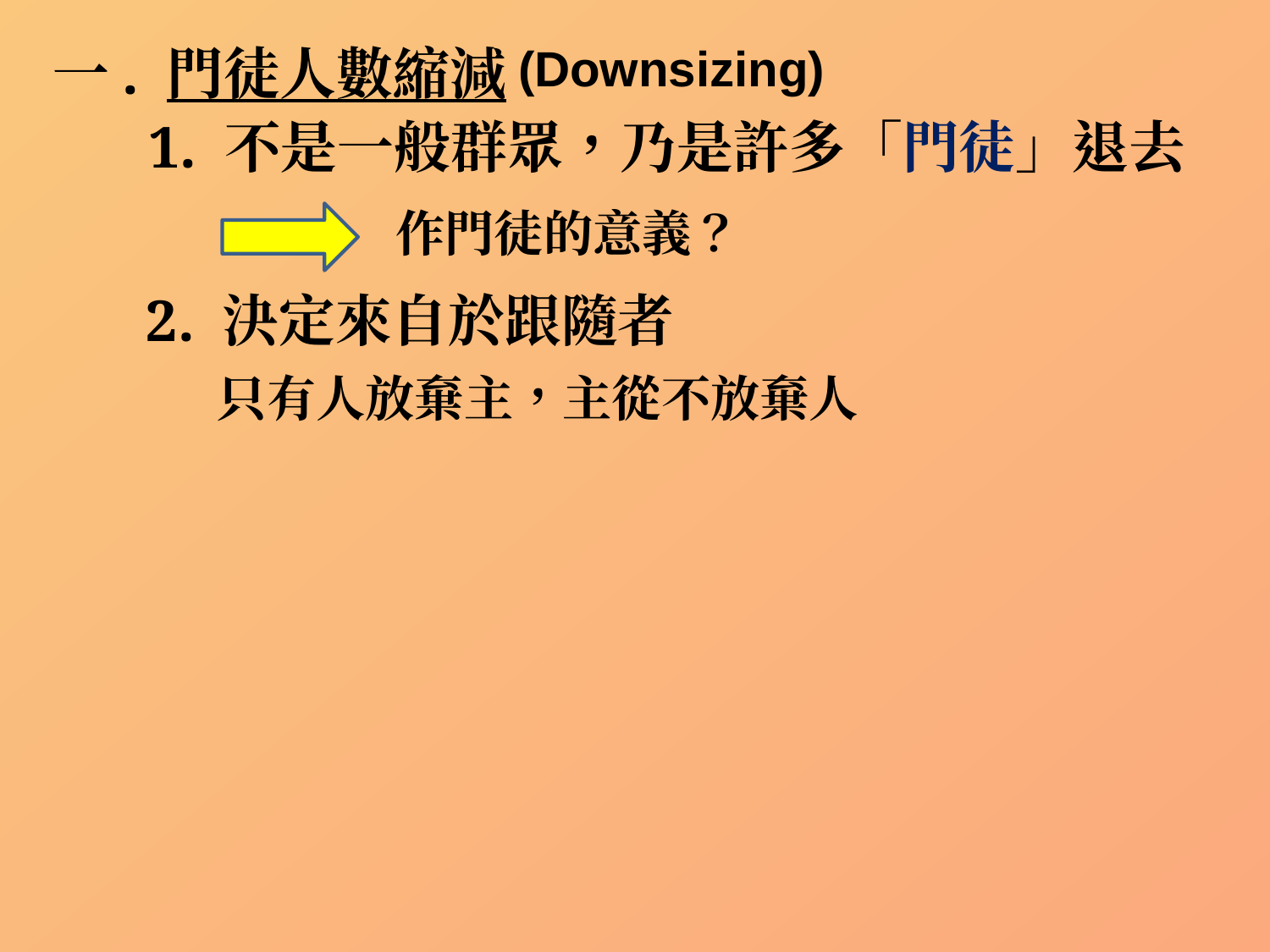

(Downsizing)
一. 門徒人數縮減
1. 不是一般群眾，乃是許多「門徒」退去
作門徒的意義？

2. 決定來自於跟隨者
只有人放棄主，主從不放棄人